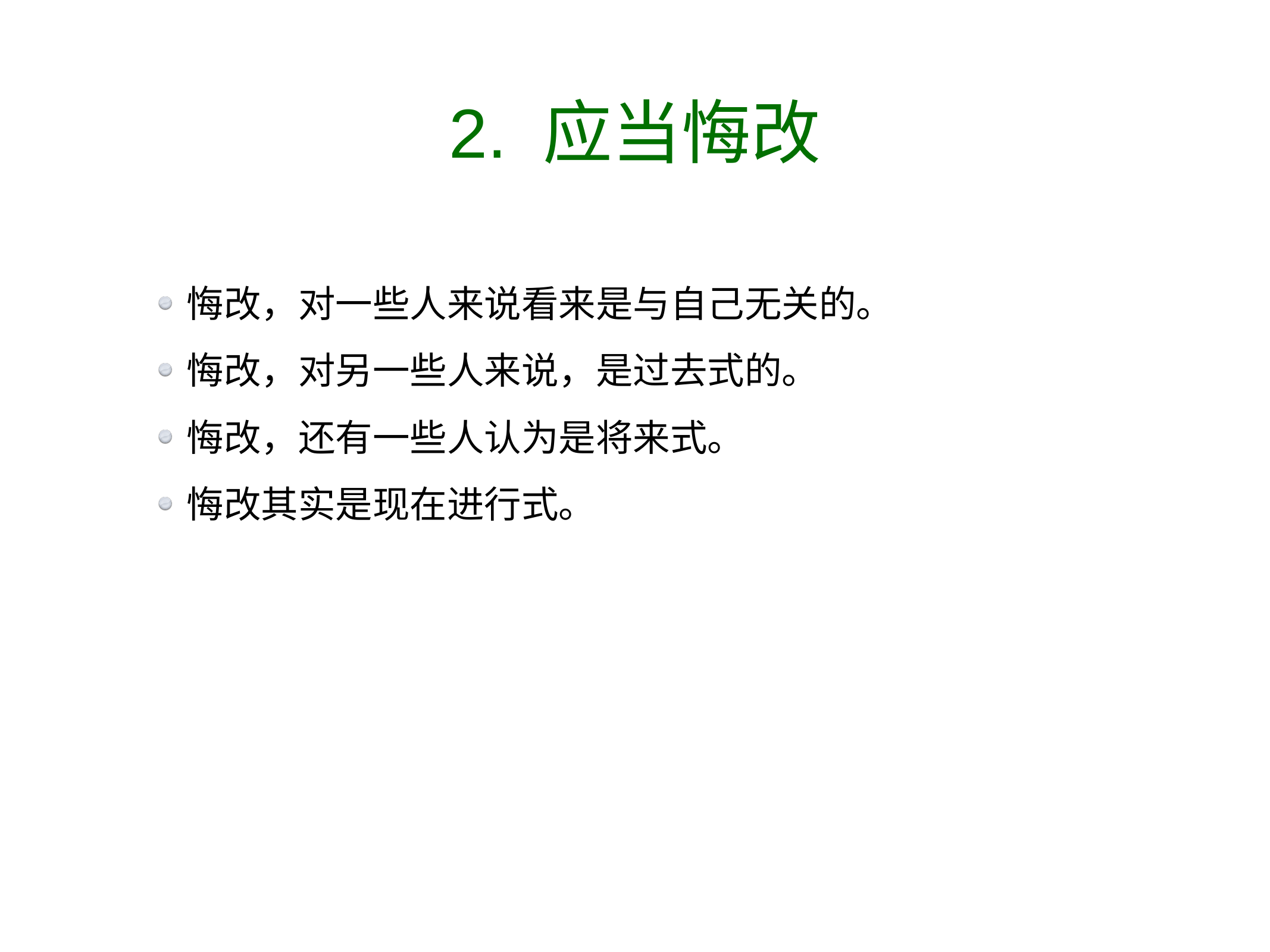

# 2. 应当悔改
悔改，对一些人来说看来是与自己无关的。
悔改，对另一些人来说，是过去式的。
悔改，还有一些人认为是将来式。
悔改其实是现在进行式。